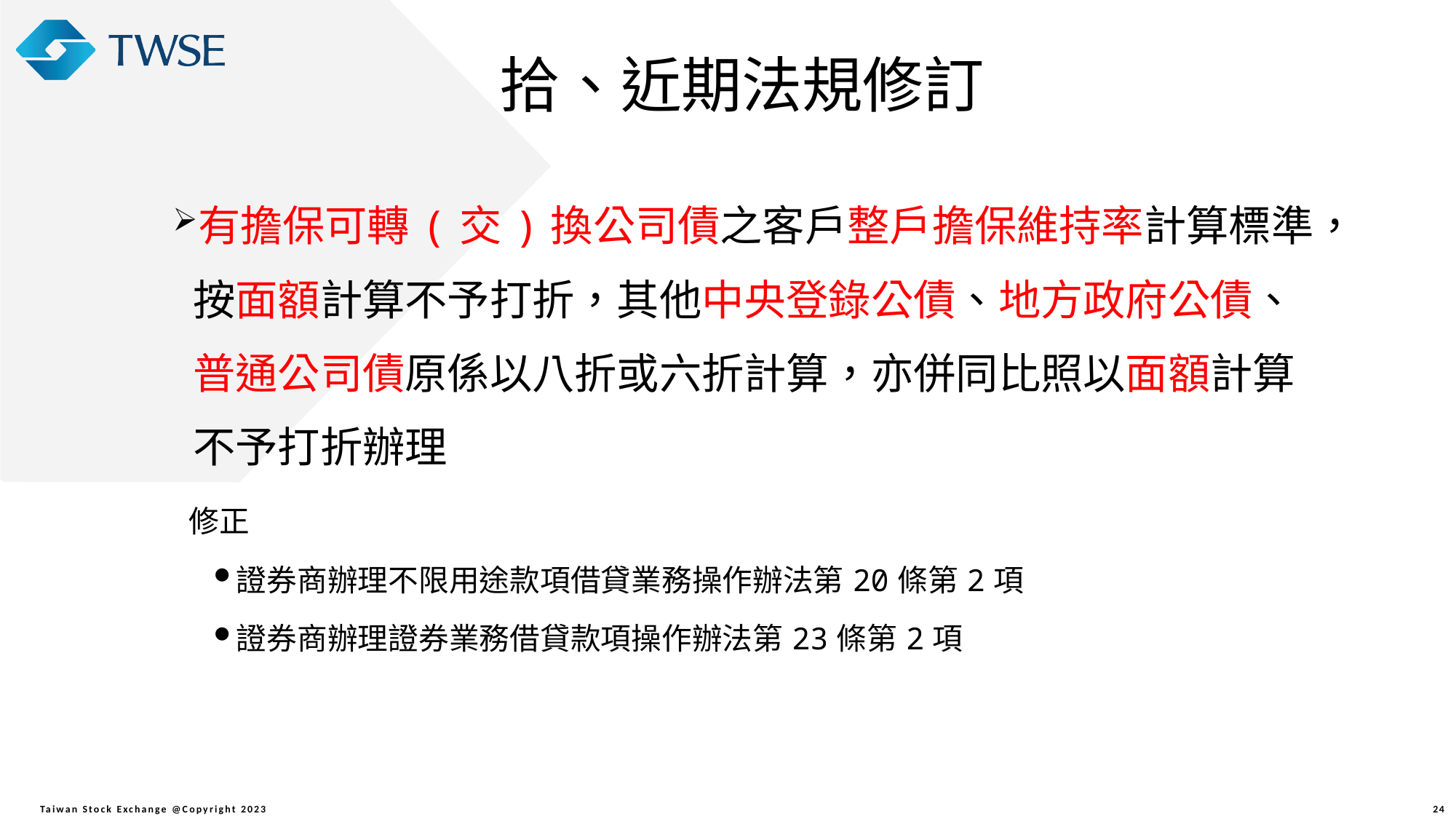

拾、近期法規修訂

有擔保可轉(交)換公司債之客戶整戶擔保維持率計算標準，按面額計算不予打折，其他中央登錄公債、地方政府公債、普通公司債原係以八折或六折計算，亦併同比照以面額計算不予打折辦理
 修正
證券商辦理不限用途款項借貸業務操作辦法第20條第2項
證券商辦理證券業務借貸款項操作辦法第23條第2項

24